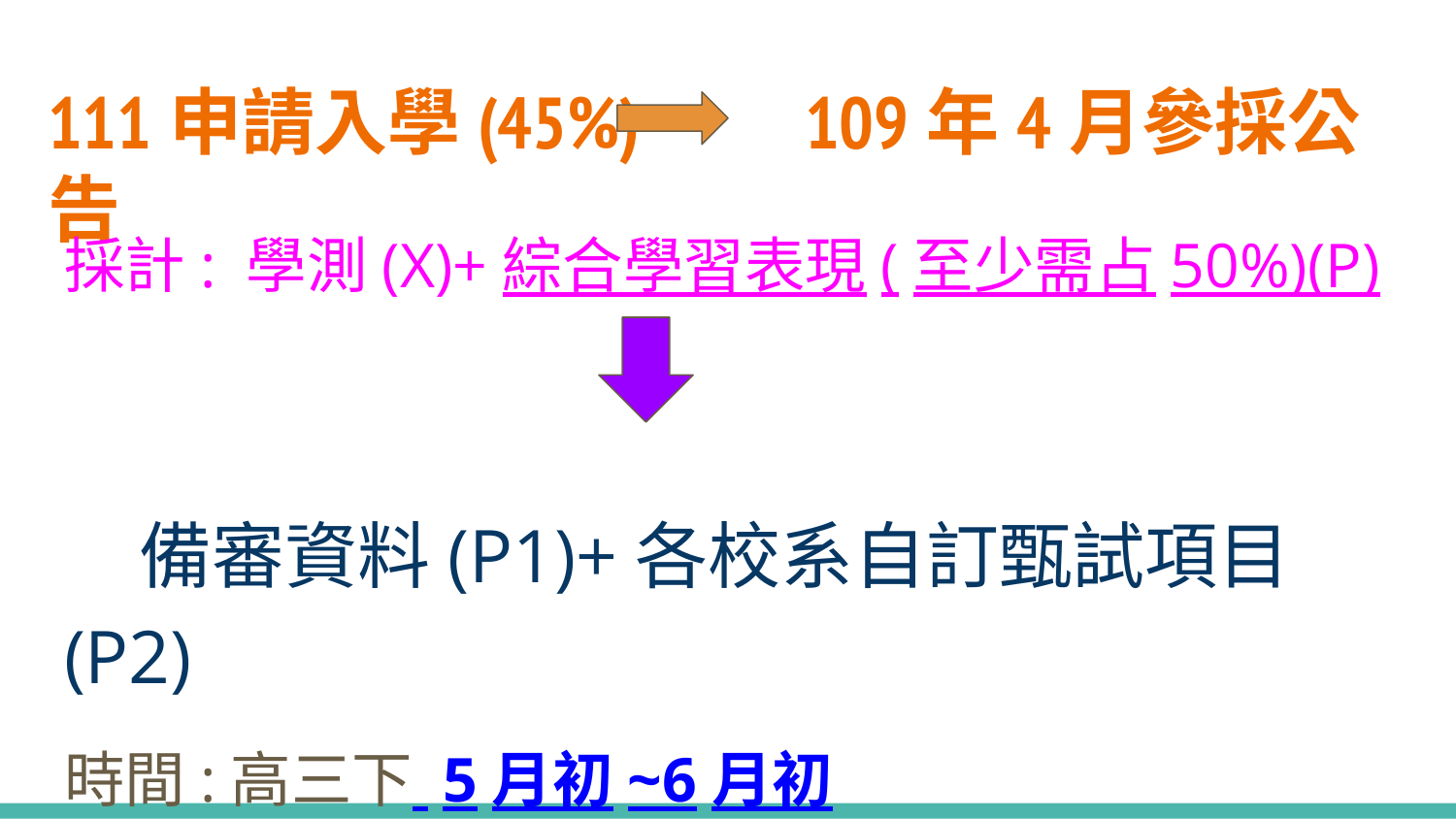

# 111申請入學(45%)           109年4月參採公告

採計: 學測(X)+綜合學習表現(至少需占50%)(P)

       備審資料(P1)+各校系自訂甄試項目(P2)
時間:高三下 5月初~6月初